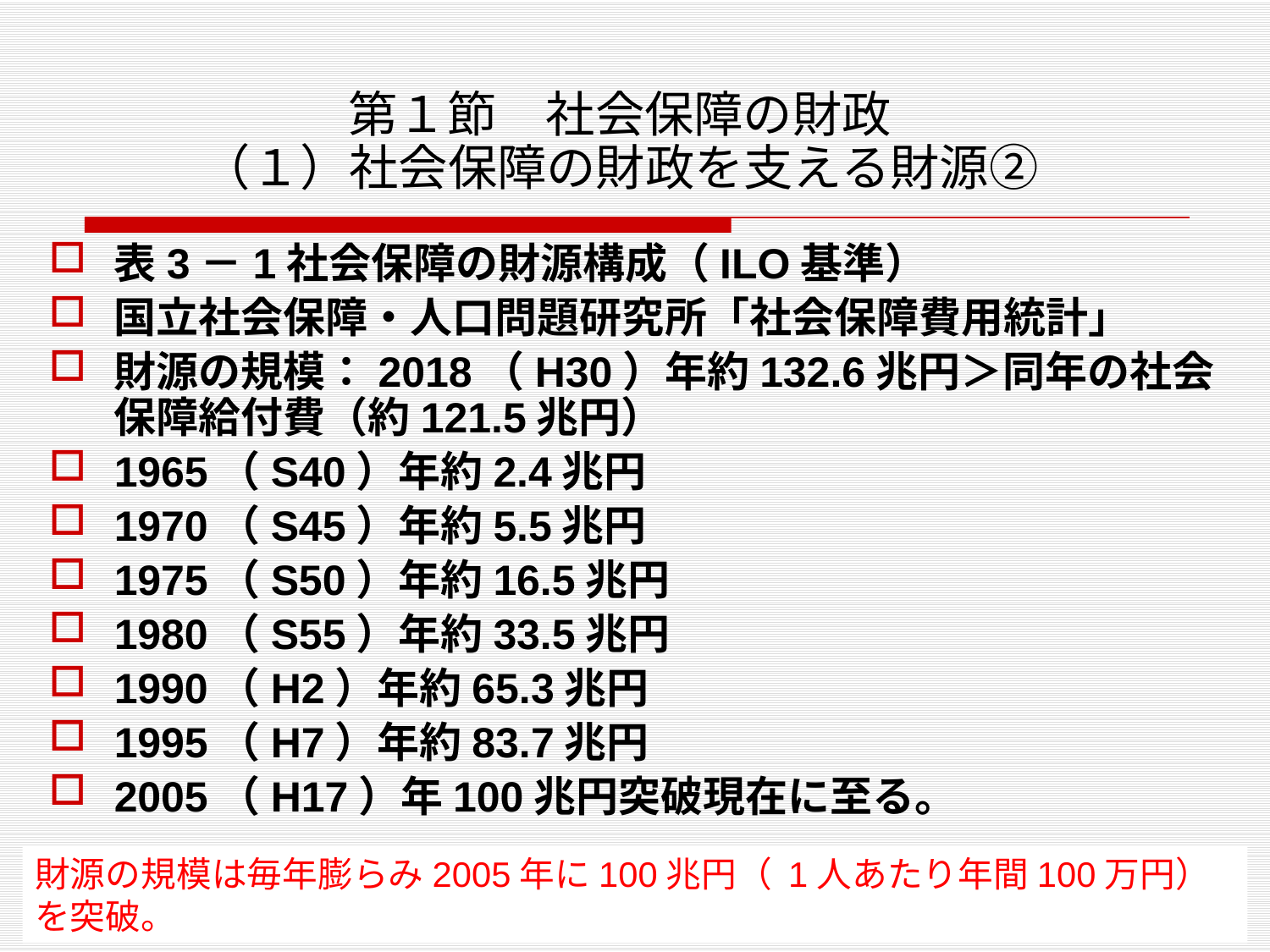

# 第１節　社会保障の財政 （１）社会保障の財政を支える財源②
表3－1社会保障の財源構成（ILO基準）
国立社会保障・人口問題研究所「社会保障費用統計」
財源の規模：2018（H30）年約132.6兆円＞同年の社会保障給付費（約121.5兆円）
1965（S40）年約2.4兆円
1970（S45）年約5.5兆円
1975（S50）年約16.5兆円
1980（S55）年約33.5兆円
1990（H2）年約65.3兆円
1995（H7）年約83.7兆円
2005（H17）年100兆円突破現在に至る。

財源の規模は毎年膨らみ2005年に100兆円（ 1人あたり年間100万円）を突破。